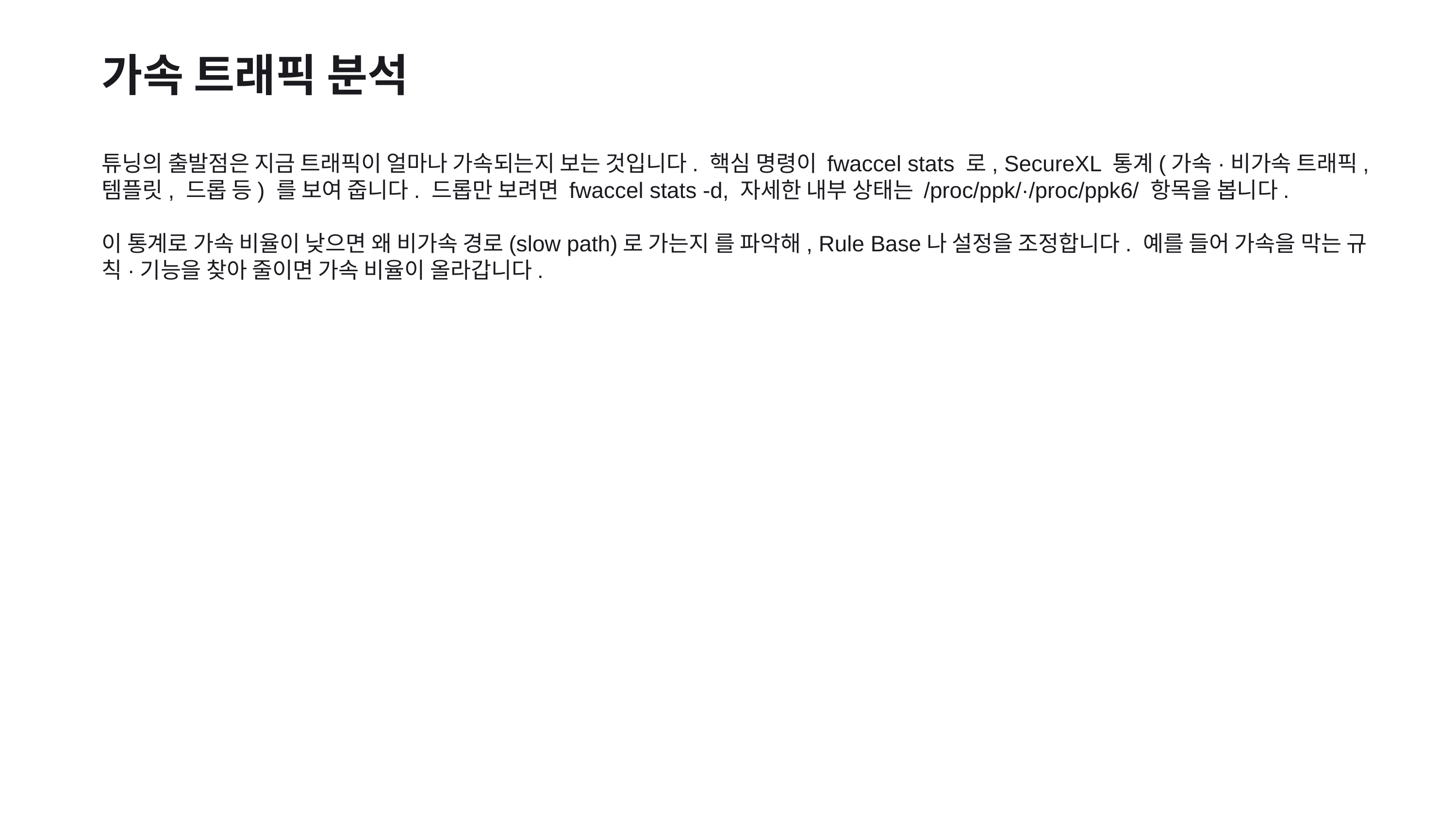

가속 트래픽 분석
튜닝의 출발점은 지금 트래픽이 얼마나 가속되는지 보는 것입니다. 핵심 명령이 fwaccel stats 로, SecureXL 통계(가속·비가속 트래픽, 템플릿, 드롭 등) 를 보여 줍니다. 드롭만 보려면 fwaccel stats -d, 자세한 내부 상태는 /proc/ppk/·/proc/ppk6/ 항목을 봅니다.

이 통계로 가속 비율이 낮으면 왜 비가속 경로(slow path)로 가는지 를 파악해, Rule Base나 설정을 조정합니다. 예를 들어 가속을 막는 규칙·기능을 찾아 줄이면 가속 비율이 올라갑니다.